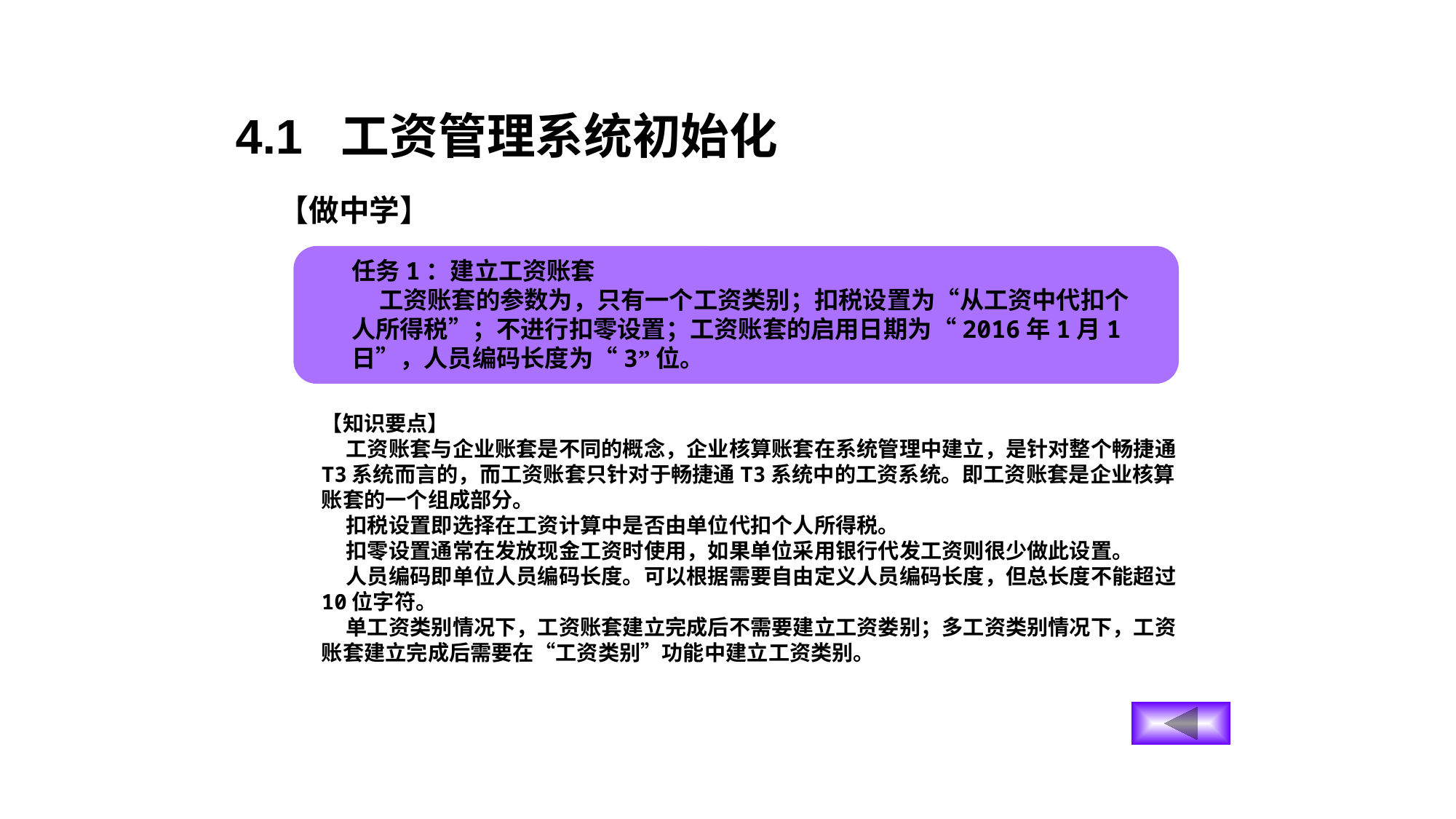

4.1  工资管理系统初始化
【做中学】

任务1：建立工资账套
    工资账套的参数为，只有一个工资类别；扣税设置为“从工资中代扣个人所得税”；不进行扣零设置；工资账套的启用日期为“2016年1月1日”，人员编码长度为“3”位。
【知识要点】
    工资账套与企业账套是不同的概念，企业核算账套在系统管理中建立，是针对整个畅捷通T3系统而言的，而工资账套只针对于畅捷通T3系统中的工资系统。即工资账套是企业核算账套的一个组成部分。
    扣税设置即选择在工资计算中是否由单位代扣个人所得税。
    扣零设置通常在发放现金工资时使用，如果单位采用银行代发工资则很少做此设置。
    人员编码即单位人员编码长度。可以根据需要自由定义人员编码长度，但总长度不能超过10位字符。
    单工资类别情况下，工资账套建立完成后不需要建立工资娄别；多工资类别情况下，工资账套建立完成后需要在“工资类别”功能中建立工资类别。